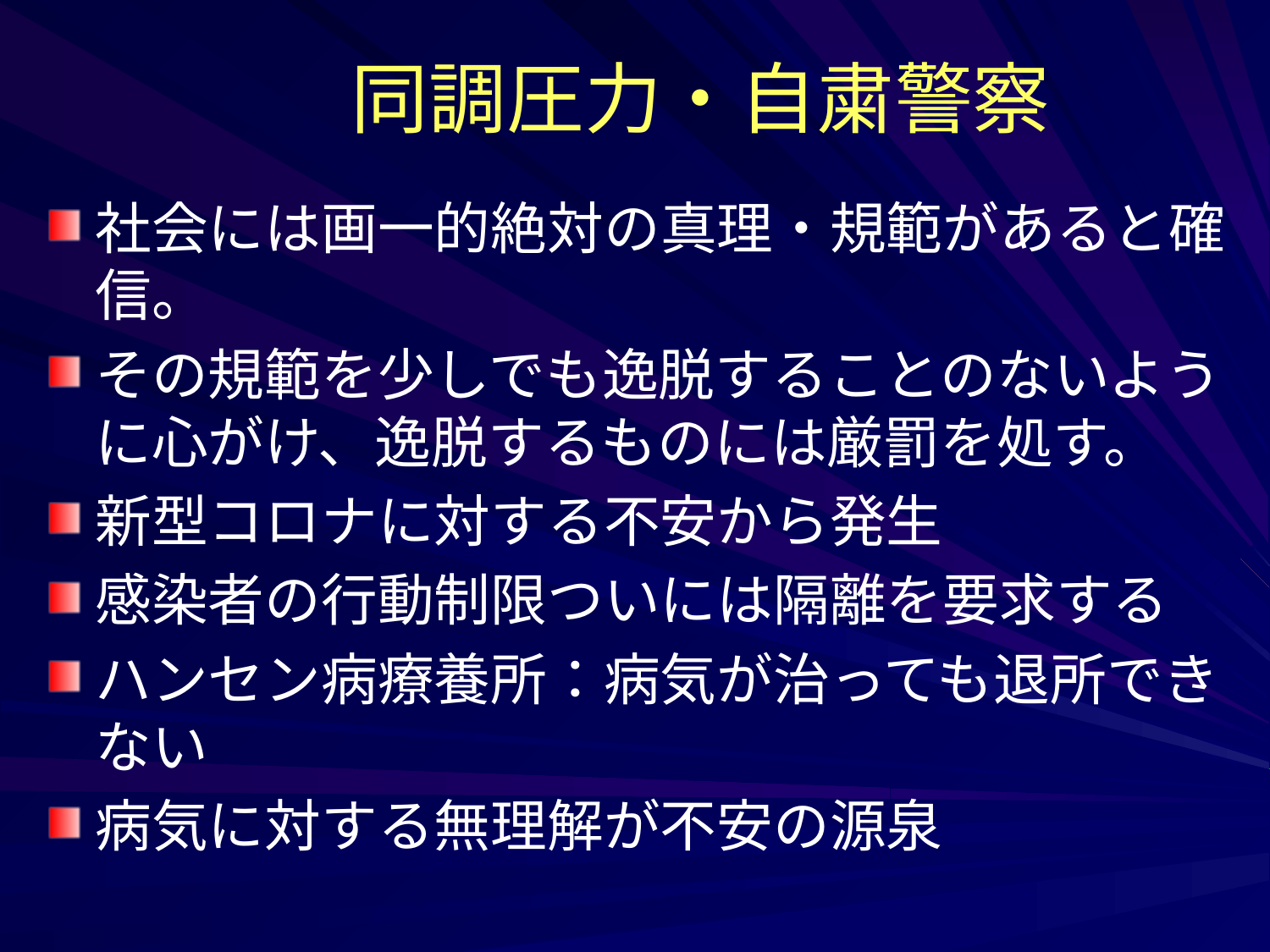

# 同調圧力・自粛警察
社会には画一的絶対の真理・規範があると確信。
その規範を少しでも逸脱することのないように心がけ、逸脱するものには厳罰を処す。
新型コロナに対する不安から発生
感染者の行動制限ついには隔離を要求する
ハンセン病療養所：病気が治っても退所できない
病気に対する無理解が不安の源泉